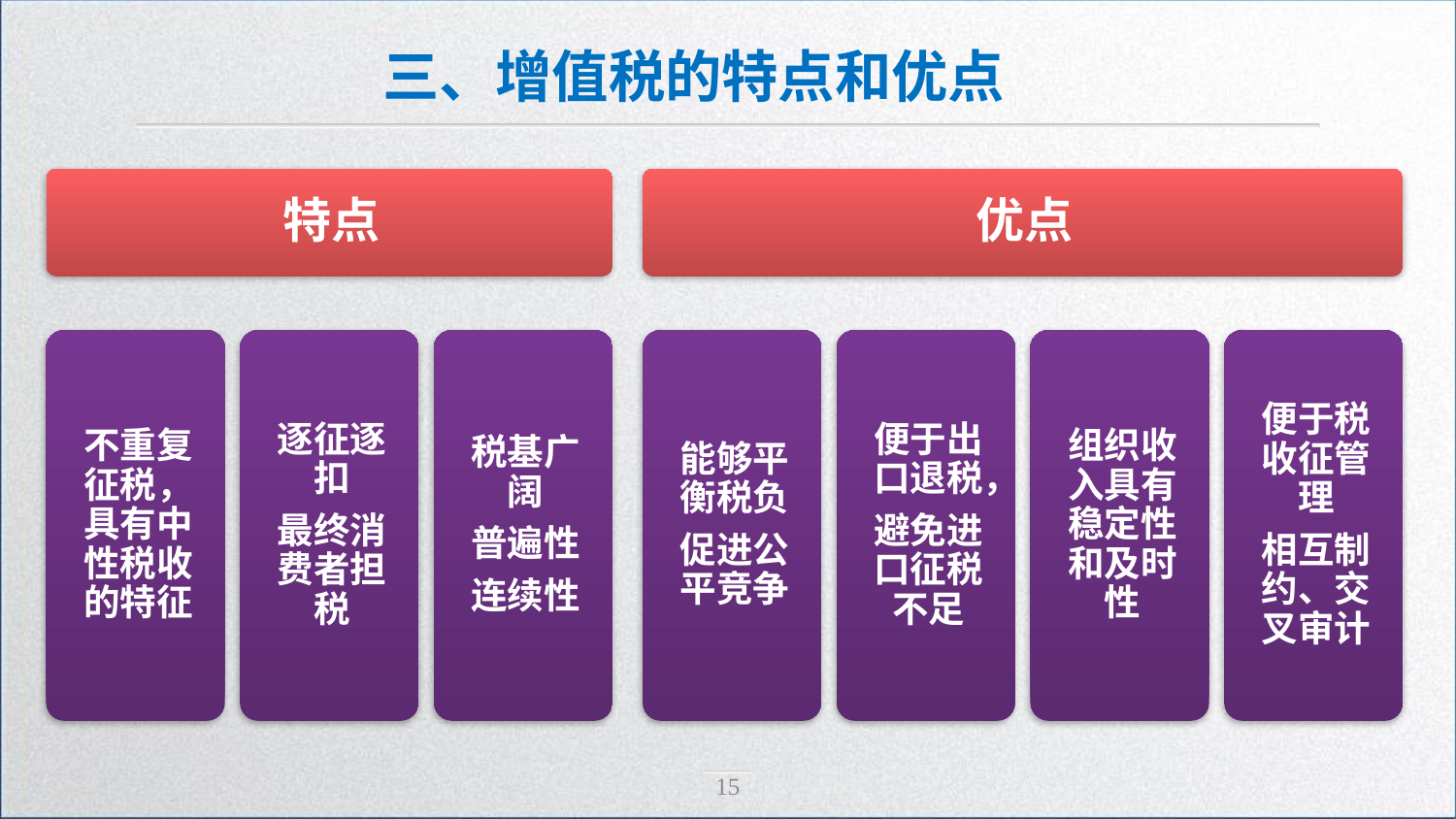

三、增值税的特点和优点
特点
不重复征税，具有中性税收的特征
逐征逐扣
最终消费者担税
税基广阔
普遍性
连续性
优点
能够平衡税负
促进公平竞争
便于出口退税，
避免进口征税不足
组织收入具有稳定性和及时性
便于税收征管理
相互制约、交叉审计
15